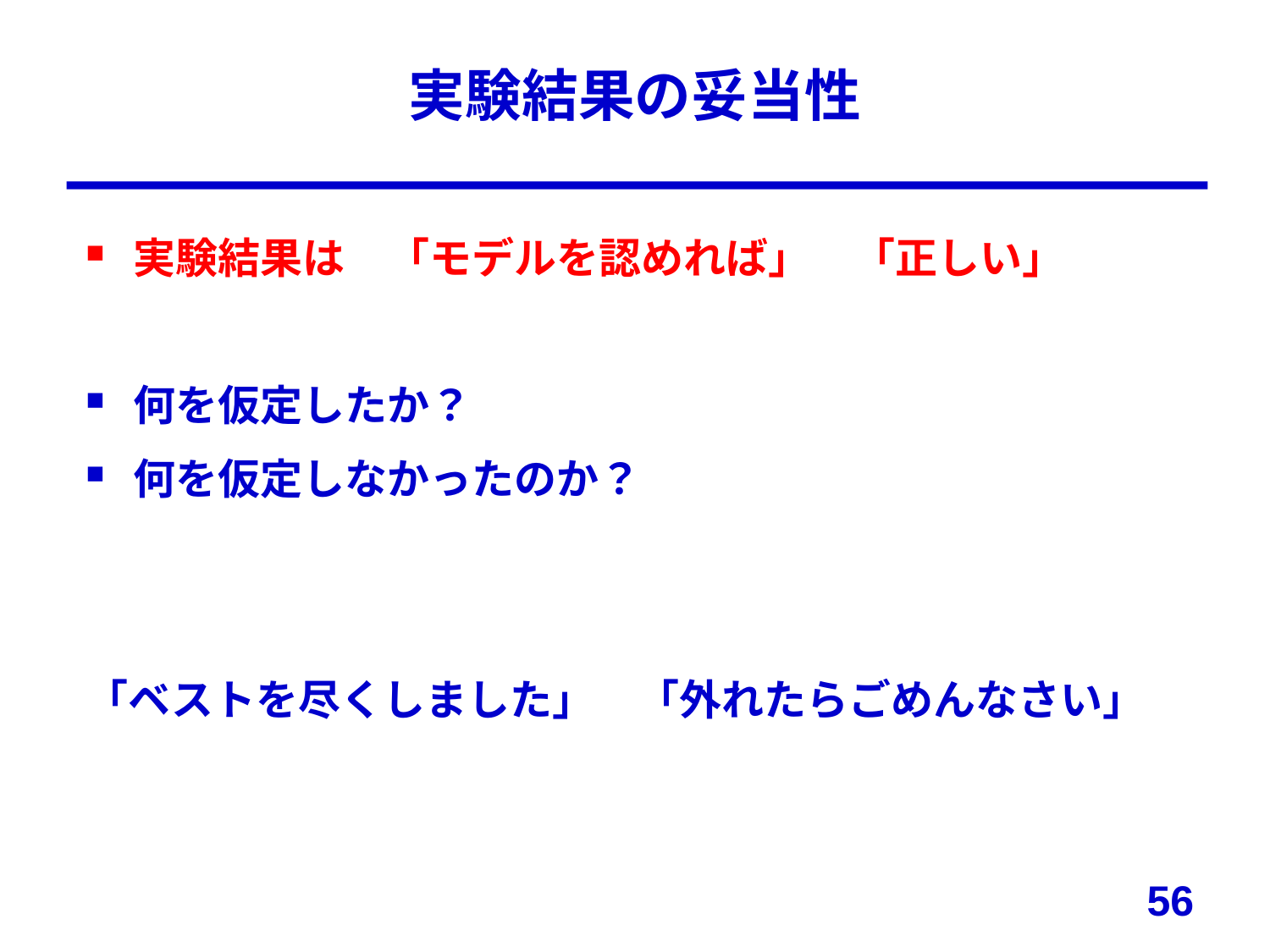

# 実験結果の妥当性
実験結果は　「モデルを認めれば」　「正しい」

何を仮定したか？
何を仮定しなかったのか？

「ベストを尽くしました」　「外れたらごめんなさい」
56